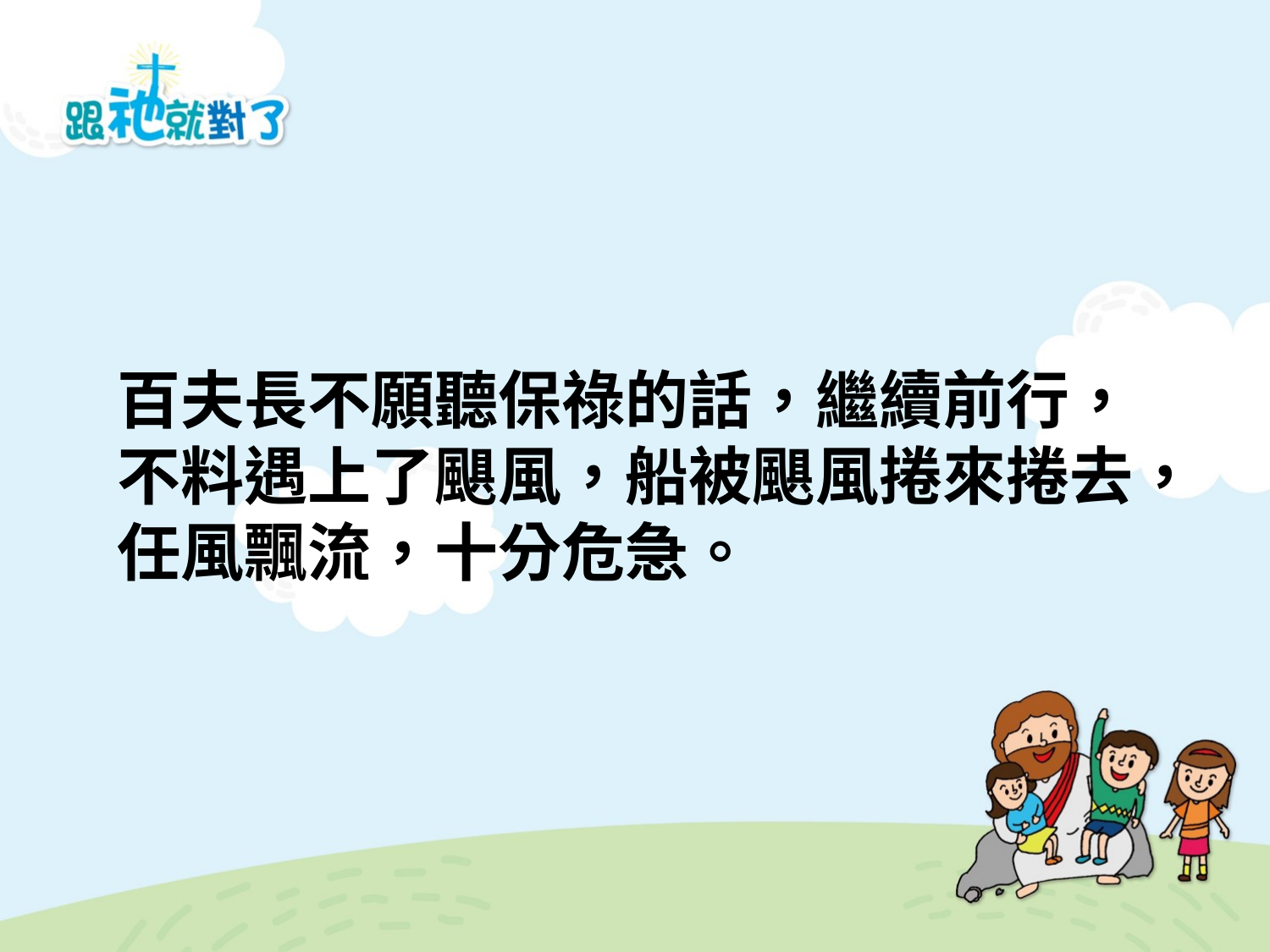

百夫長不願聽保祿的話，繼續前行，不料遇上了颶風，船被颶風捲來捲去，任風飄流，十分危急。